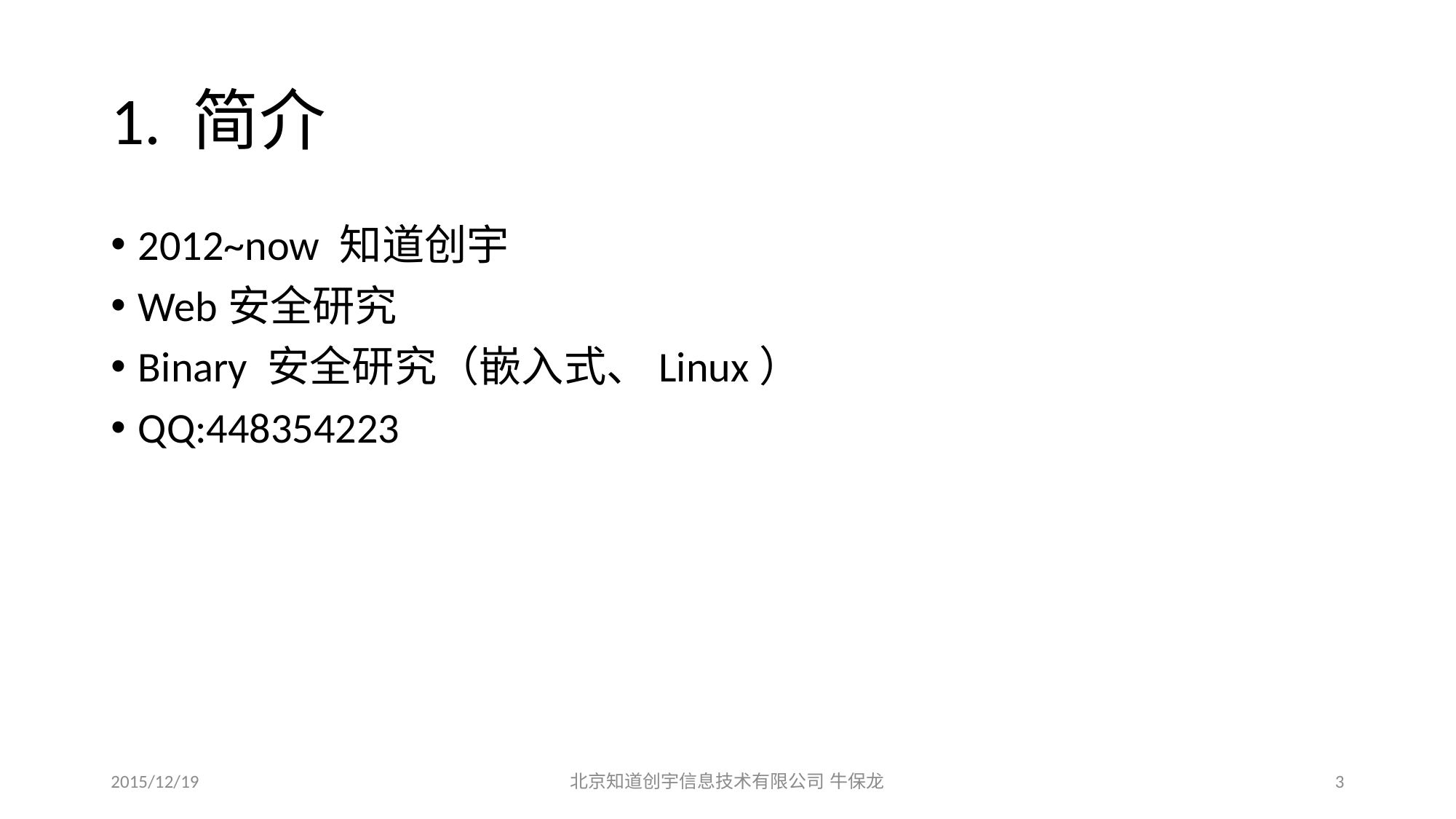

# 1. 简介
2012~now 知道创宇
Web安全研究
Binary 安全研究（嵌入式、Linux）
QQ:448354223

2015/12/19
北京知道创宇信息技术有限公司 牛保龙
3